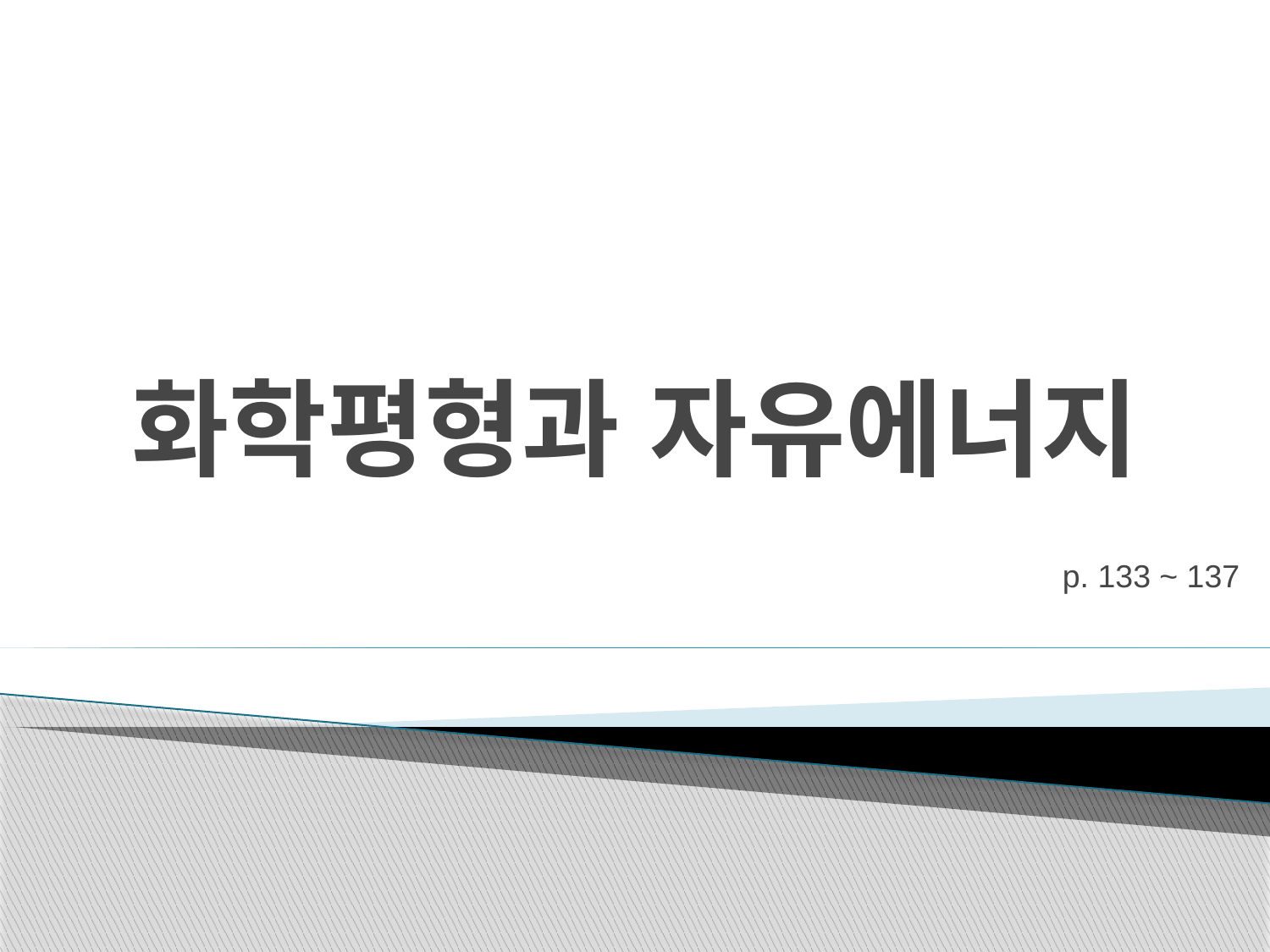

# 화학평형과 자유에너지
p. 133 ~ 137